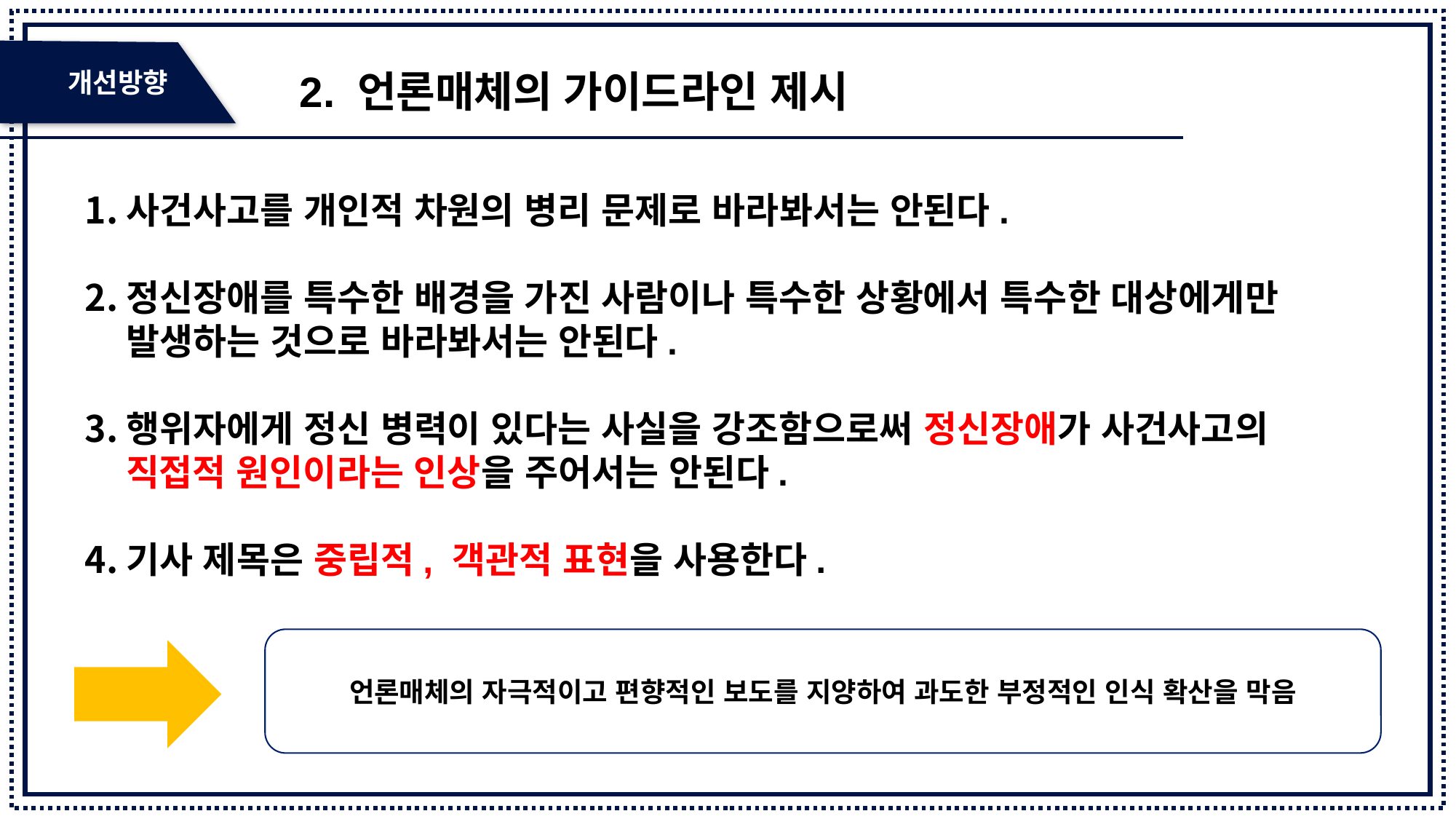

개선방향
2. 언론매체의 가이드라인 제시
사건사고를 개인적 차원의 병리 문제로 바라봐서는 안된다.

정신장애를 특수한 배경을 가진 사람이나 특수한 상황에서 특수한 대상에게만 발생하는 것으로 바라봐서는 안된다.

행위자에게 정신 병력이 있다는 사실을 강조함으로써 정신장애가 사건사고의 직접적 원인이라는 인상을 주어서는 안된다.

기사 제목은 중립적, 객관적 표현을 사용한다.

언론매체의 자극적이고 편향적인 보도를 지양하여 과도한 부정적인 인식 확산을 막음